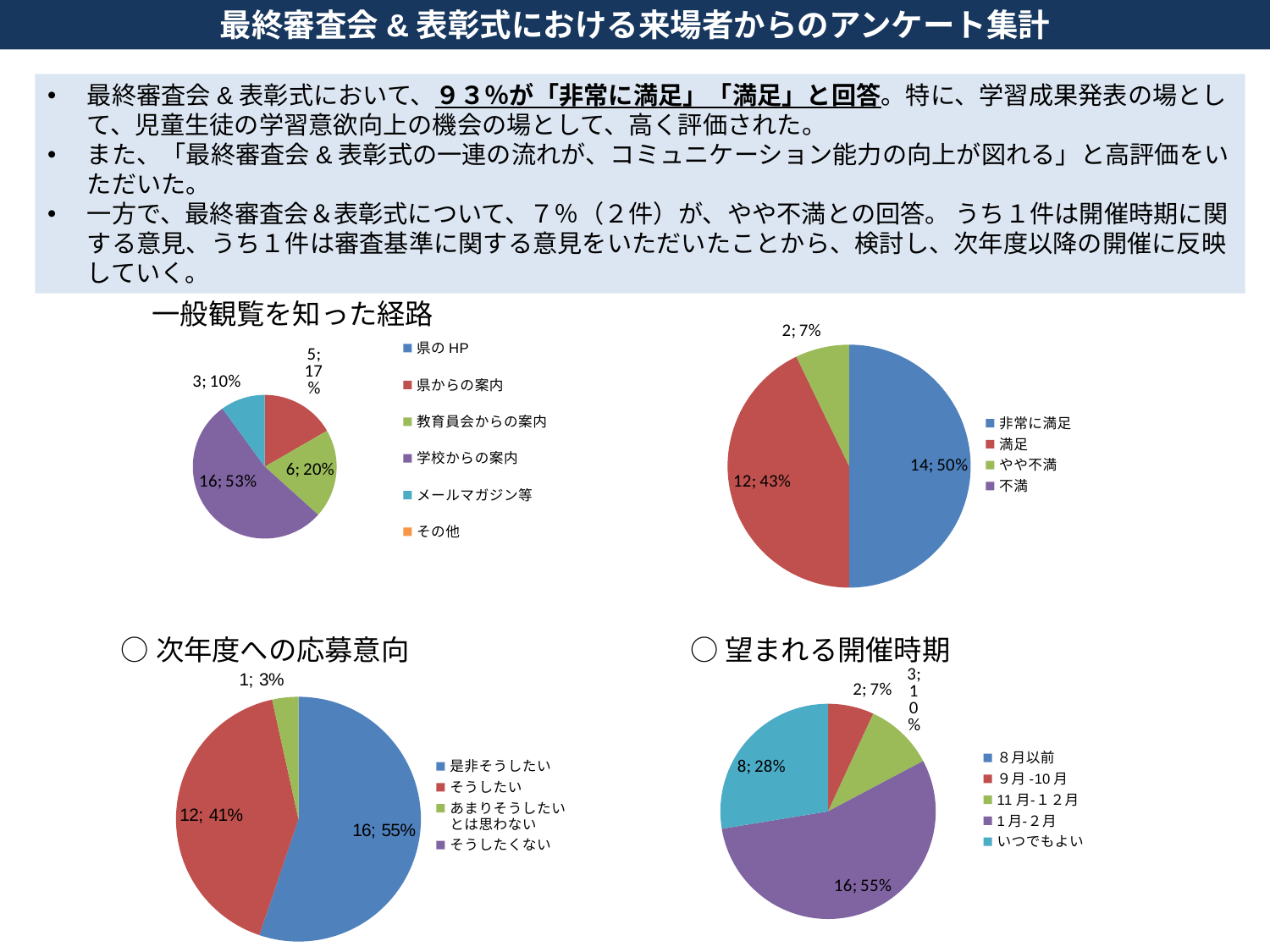

最終審査会&表彰式における来場者からのアンケート集計
最終審査会&表彰式において、９３％が「非常に満足」「満足」と回答。特に、学習成果発表の場として、児童生徒の学習意欲向上の機会の場として、高く評価された。
また、「最終審査会&表彰式の一連の流れが、コミュニケーション能力の向上が図れる」と高評価をいただいた。
一方で、最終審査会＆表彰式について、７％（２件）が、やや不満との回答。 うち１件は開催時期に関する意見、うち１件は審査基準に関する意見をいただいたことから、検討し、次年度以降の開催に反映していく。
○最終審査会&表彰式の
　 一般観覧を知った経路
○最終審査会&表彰式の満足度

### Chart

| Category |  |
|---|---|
| 県のHP | 0.0 |
| 県からの案内 | 5.0 |
| 教育員会からの案内 | 6.0 |
| 学校からの案内 | 16.0 |
| メールマガジン等 | 3.0 |
| その他 | 0.0 |

### Chart

| Category |  |
|---|---|
| 非常に満足 | 14.0 |
| 満足 | 12.0 |
| やや不満 | 2.0 |
| 不満 | 0.0 |
○次年度への応募意向
○望まれる開催時期

### Chart

| Category |  |
|---|---|
| 是非そうしたい | 16.0 |
| そうしたい | 12.0 |
| あまりそうしたいとは思わない | 1.0 |
| そうしたくない | 0.0 |

### Chart

| Category |  |
|---|---|
| ８月以前 | 0.0 |
| ９月-10月 | 2.0 |
| 11月‐１２月 | 3.0 |
| 1月‐２月 | 16.0 |
| いつでもよい | 8.0 |